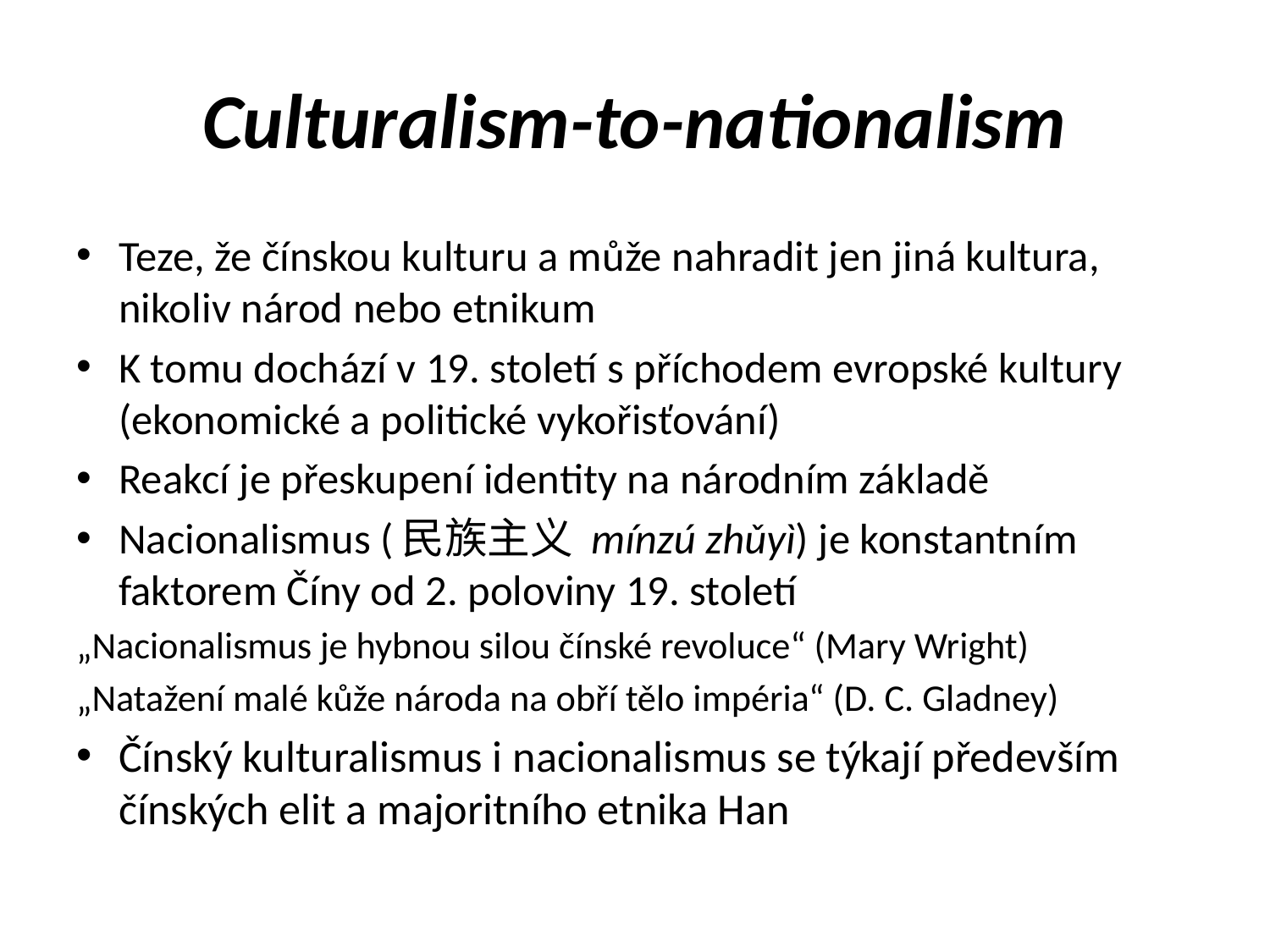

# Culturalism-to-nationalism
Teze, že čínskou kulturu a může nahradit jen jiná kultura, nikoliv národ nebo etnikum
K tomu dochází v 19. století s příchodem evropské kultury (ekonomické a politické vykořisťování)
Reakcí je přeskupení identity na národním základě
Nacionalismus (民族主义 mínzú zhǔyì) je konstantním faktorem Číny od 2. poloviny 19. století
„Nacionalismus je hybnou silou čínské revoluce“ (Mary Wright)
„Natažení malé kůže národa na obří tělo impéria“ (D. C. Gladney)
Čínský kulturalismus i nacionalismus se týkají především čínských elit a majoritního etnika Han